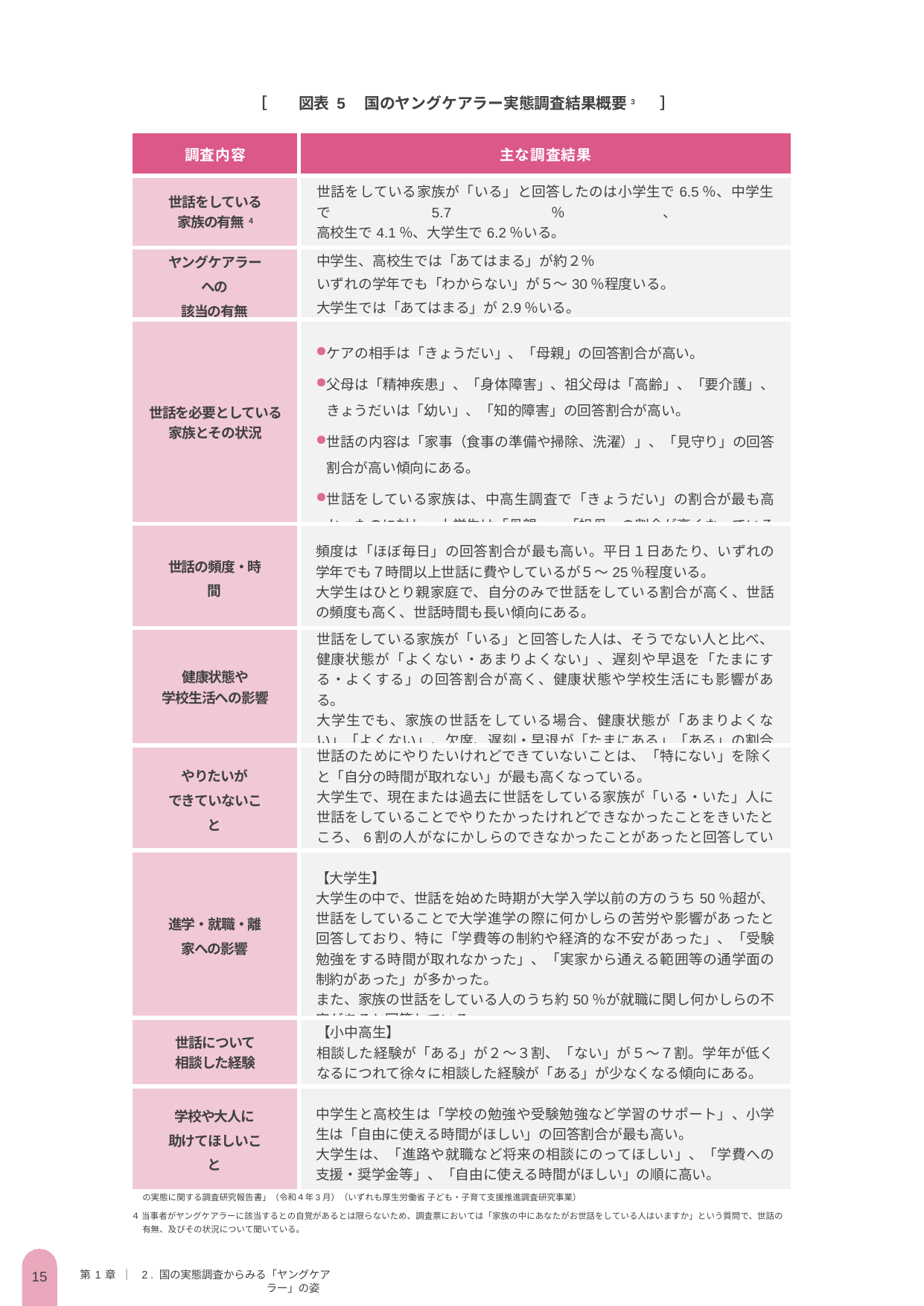

［　　図表 5　国のヤングケアラー実態調査結果概要3　　　］
| 調査内容 | 主な調査結果 |
| --- | --- |
| 世話をしている 家族の有無4 | 世話をしている家族が「いる」と回答したのは小学生で6.5％、中学生で5.7％、 高校生で4.1％、大学生で6.2％いる。 |
| ヤングケアラーへの 該当の有無 | 中学生、高校生では「あてはまる」が約２％ いずれの学年でも「わからない」が５～30％程度いる。 大学生では「あてはまる」が2.9％いる。 |
| 世話を必要としている 家族とその状況 | ケアの相手は「きょうだい」、「母親」の回答割合が高い。 父母は「精神疾患」、「身体障害」、祖父母は「高齢」、「要介護」、きょうだいは「幼い」、「知的障害」の回答割合が高い。 世話の内容は「家事（食事の準備や掃除、洗濯）」、「見守り」の回答割合が高い傾向にある。 世話をしている家族は、中高生調査で「きょうだい」の割合が最も高かったのに対し、大学生は「母親」、「祖母」の割合が高くなっている。 |
| 世話の頻度・時間 | 頻度は「ほぼ毎日」の回答割合が最も高い。平日１日あたり、いずれの学年でも７時間以上世話に費やしているが５～25％程度いる。 大学生はひとり親家庭で、自分のみで世話をしている割合が高く、世話の頻度も高く、世話時間も長い傾向にある。 |
| 健康状態や 学校生活への影響 | 世話をしている家族が「いる」と回答した人は、そうでない人と比べ、健康状態が「よくない・あまりよくない」、遅刻や早退を「たまにする・よくする」の回答割合が高く、健康状態や学校生活にも影響がある。 大学生でも、家族の世話をしている場合、健康状態が「あまりよくない」「よくない」、欠席、遅刻・早退が「たまにある」「ある」の割合が高くなっている。 |
| やりたいが できていないこと | 世話のためにやりたいけれどできていないことは、「特にない」を除くと「自分の時間が取れない」が最も高くなっている。 大学生で、現在または過去に世話をしている家族が「いる・いた」人に世話をしていることでやりたかったけれどできなかったことをきいたところ、6割の人がなにかしらのできなかったことがあったと回答している。 |
| 進学・就職・離家への影響 | 【大学生】 大学生の中で、世話を始めた時期が大学入学以前の方のうち50％超が、世話をしていることで大学進学の際に何かしらの苦労や影響があったと回答しており、特に「学費等の制約や経済的な不安があった」、「受験勉強をする時間が取れなかった」、「実家から通える範囲等の通学面の制約があった」が多かった。 また、家族の世話をしている人のうち約50％が就職に関し何かしらの不安があると回答している。 |
| 世話について 相談した経験 | 【小中高生】 相談した経験が「ある」が２～３割、「ない」が５～７割。学年が低くなるにつれて徐々に相談した経験が「ある」が少なくなる傾向にある。 |
| 学校や大人に 助けてほしいこと | 中学生と高校生は「学校の勉強や受験勉強など学習のサポート」、小学生は「自由に使える時間がほしい」の回答割合が最も高い。 大学生は、「進路や就職など将来の相談にのってほしい」、「学費への支援・奨学金等」、「自由に使える時間がほしい」の順に高い。 |
３ 出所：三菱UFJリサーチ＆コンサルティング株式会社「ヤングケアラーの実態に関する調査研究報告書」（令和3年3月）、株式会社日本総合研究所「ヤングケアラーの実態に関する調査研究報告書」（令和４年3月）（いずれも厚生労働省 子ども・子育て支援推進調査研究事業）
４ 当事者がヤングケアラーに該当するとの自覚があるとは限らないため、調査票においては「家族の中にあなたがお世話をしている人はいますか」という質問で、世話の有無、及びその状況について聞いている。

第1章 ｜ 2 . 国の実態調査からみる「ヤングケアラー」の姿
15